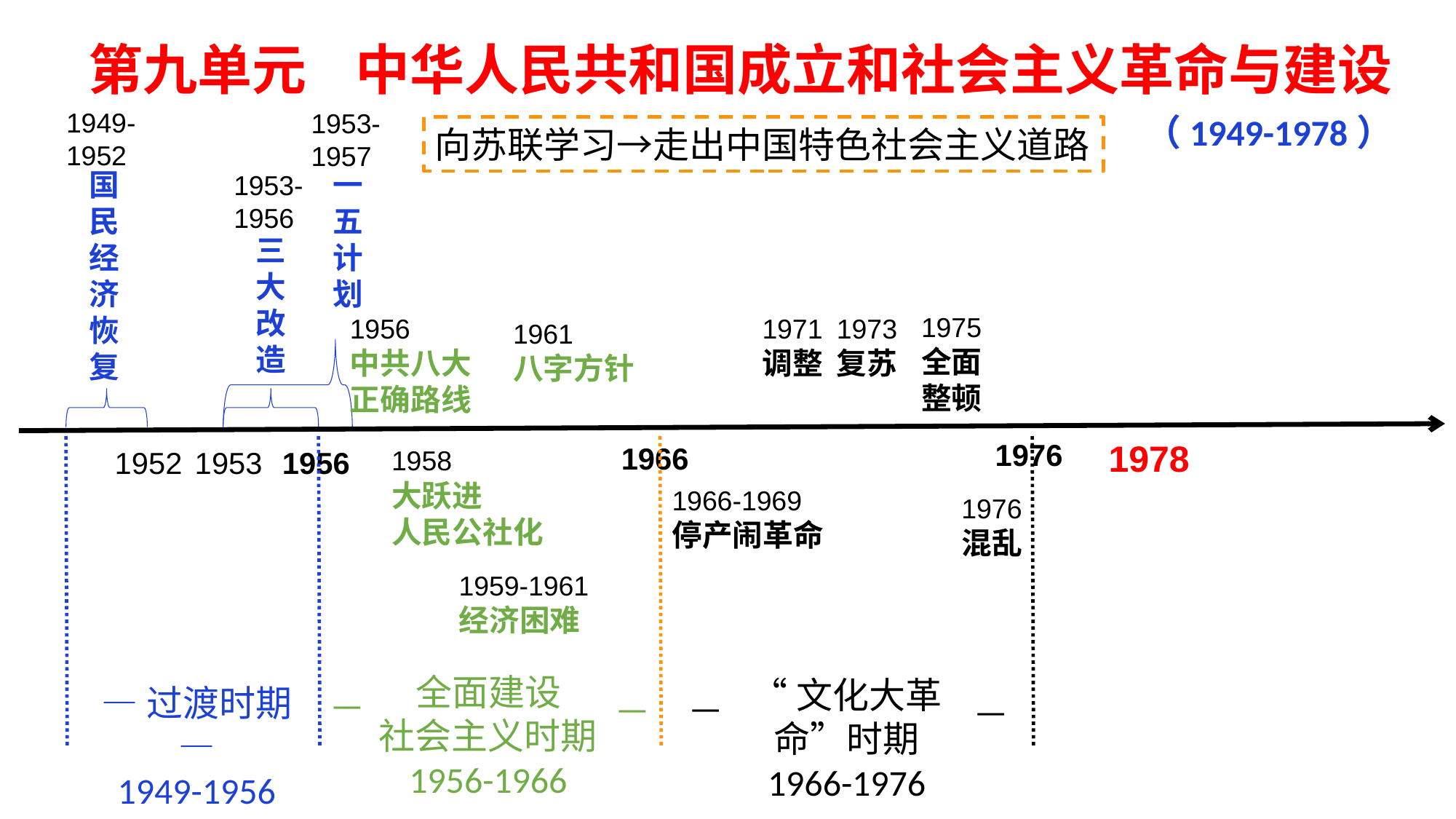

第九单元    中华人民共和国成立和社会主义革命与建设
（1949-1978）
1949-1952
国民经济恢复
1953-1957
一五计划
向苏联学习→走出中国特色社会主义道路
1953-1956
三大改造
1975
全面
整顿
1956
中共八大正确路线
1971
调整
1973
复苏
1961
八字方针

1976
1978
1966
1952
1953
1956
1958
大跃进
人民公社化
1966-1969
停产闹革命
1976
混乱
1959-1961
经济困难
全面建设
社会主义时期
1956-1966
—
—
“文化大革命”时期
1966-1976
—
—
—过渡时期—
1949-1956